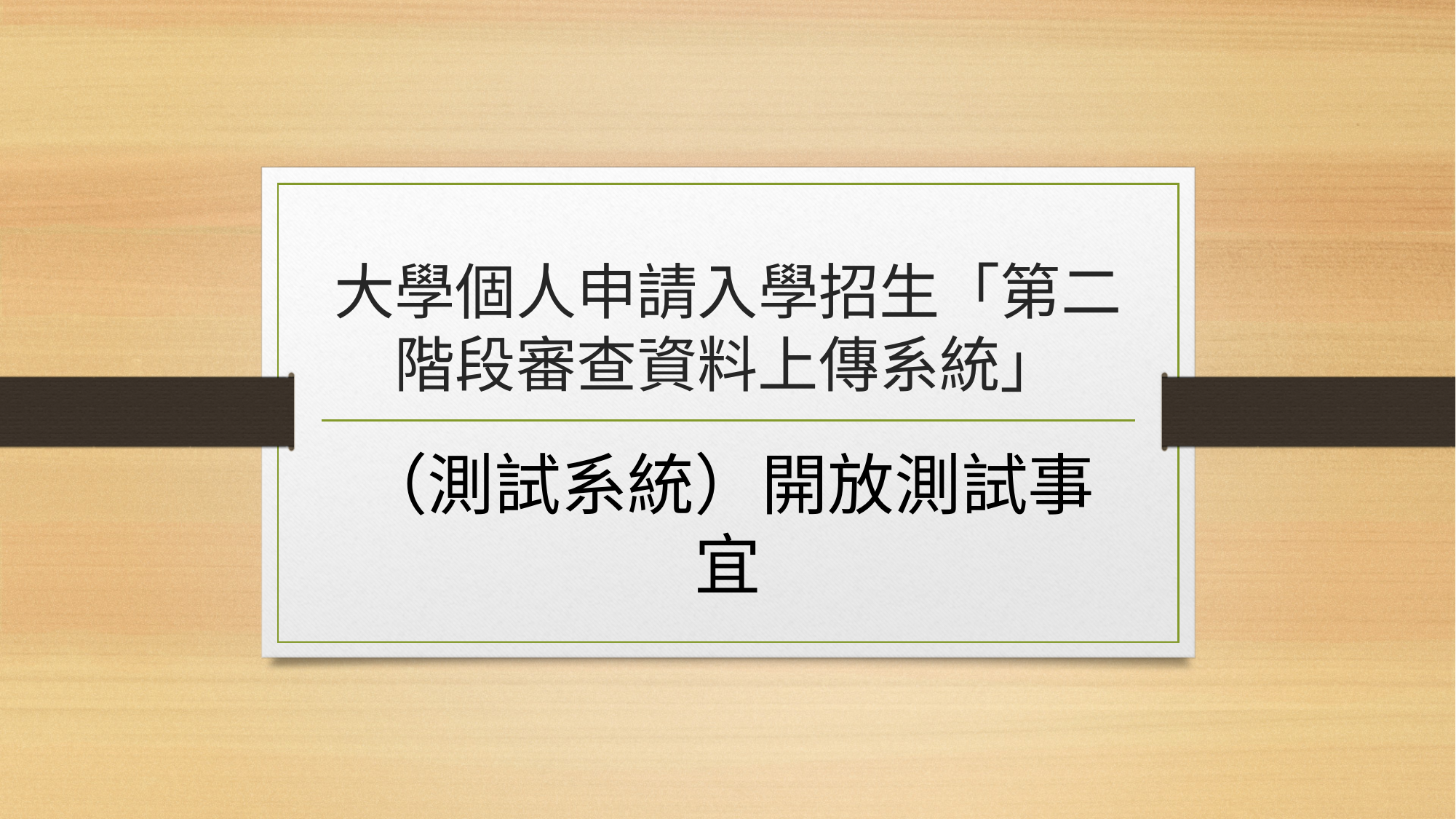

# 大學個人申請入學招生「第二階段審查資料上傳系統」
（測試系統）開放測試事宜